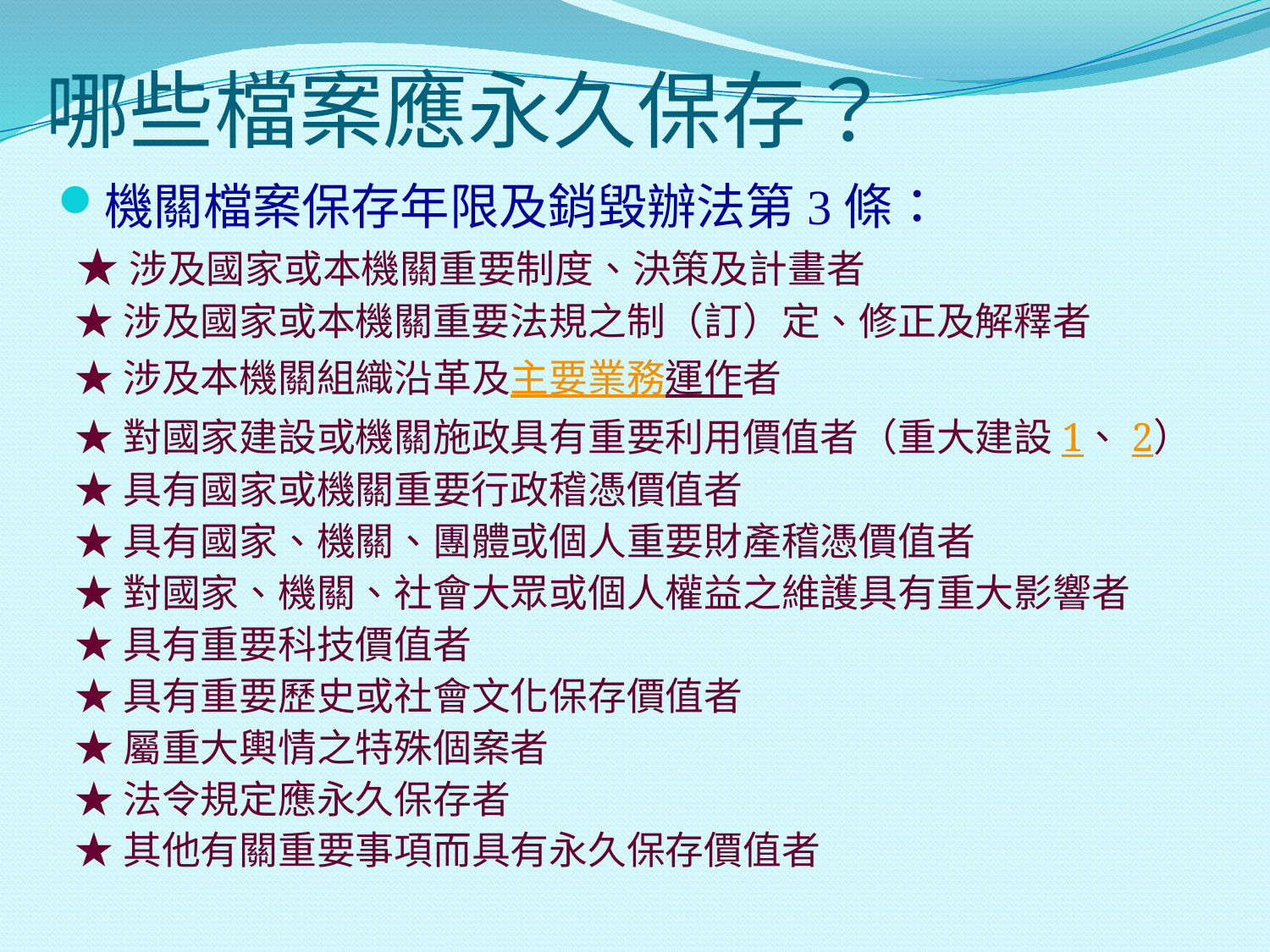

# 哪些檔案應永久保存？
機關檔案保存年限及銷毀辦法第3條：
  ★涉及國家或本機關重要制度、決策及計畫者
  ★涉及國家或本機關重要法規之制（訂）定、修正及解釋者
  ★涉及本機關組織沿革及主要業務運作者
  ★對國家建設或機關施政具有重要利用價值者（重大建設1、2）
  ★具有國家或機關重要行政稽憑價值者
  ★具有國家、機關、團體或個人重要財產稽憑價值者
  ★對國家、機關、社會大眾或個人權益之維護具有重大影響者
  ★具有重要科技價值者
  ★具有重要歷史或社會文化保存價值者
  ★屬重大輿情之特殊個案者
  ★法令規定應永久保存者
  ★其他有關重要事項而具有永久保存價值者